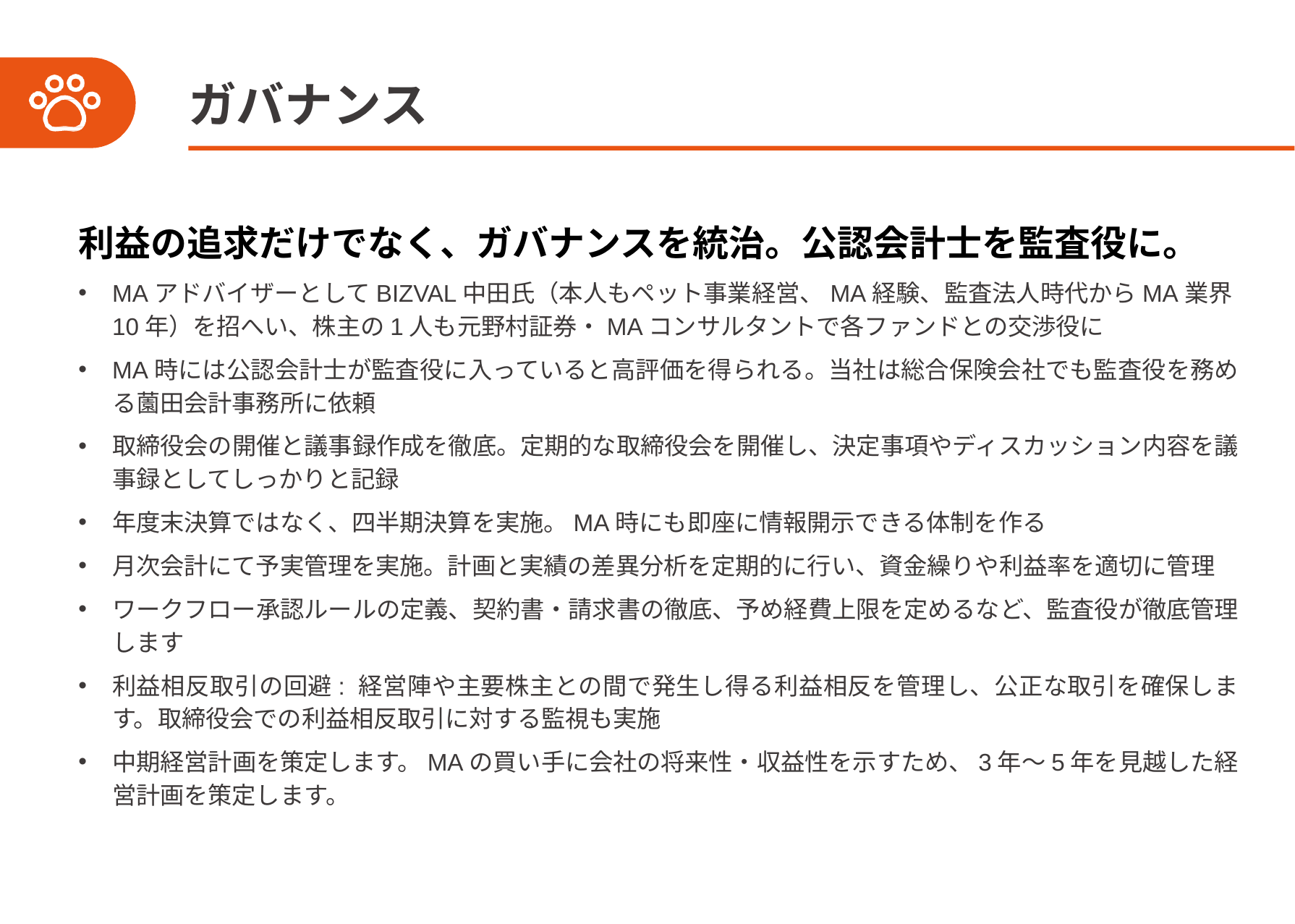

ガバナンス
利益の追求だけでなく、ガバナンスを統治。公認会計士を監査役に。
MAアドバイザーとしてBIZVAL中田氏（本人もペット事業経営、MA経験、監査法人時代からMA業界10年）を招へい、株主の1人も元野村証券・MAコンサルタントで各ファンドとの交渉役に
MA時には公認会計士が監査役に入っていると高評価を得られる。当社は総合保険会社でも監査役を務める薗田会計事務所に依頼
取締役会の開催と議事録作成を徹底。定期的な取締役会を開催し、決定事項やディスカッション内容を議事録としてしっかりと記録
年度末決算ではなく、四半期決算を実施。MA時にも即座に情報開示できる体制を作る
月次会計にて予実管理を実施。計画と実績の差異分析を定期的に行い、資金繰りや利益率を適切に管理
ワークフロー承認ルールの定義、契約書・請求書の徹底、予め経費上限を定めるなど、監査役が徹底管理します
利益相反取引の回避: 経営陣や主要株主との間で発生し得る利益相反を管理し、公正な取引を確保します。取締役会での利益相反取引に対する監視も実施
中期経営計画を策定します。MAの買い手に会社の将来性・収益性を示すため、3年～5年を見越した経営計画を策定します。